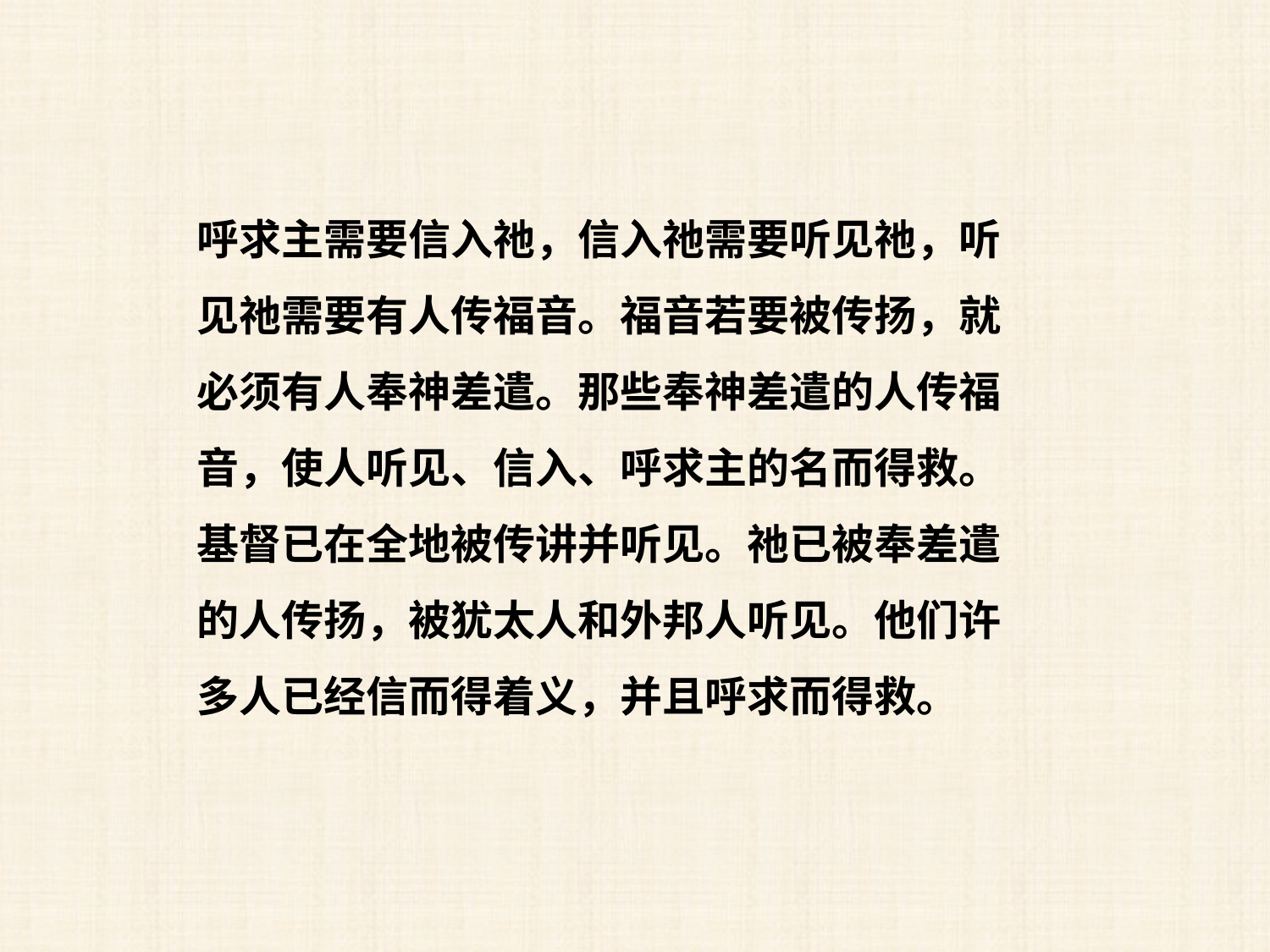

呼求主需要信入祂，信入祂需要听见祂，听见祂需要有人传福音。福音若要被传扬，就必须有人奉神差遣。那些奉神差遣的人传福音，使人听见、信入、呼求主的名而得救。基督已在全地被传讲并听见。祂已被奉差遣的人传扬，被犹太人和外邦人听见。他们许多人已经信而得着义，并且呼求而得救。